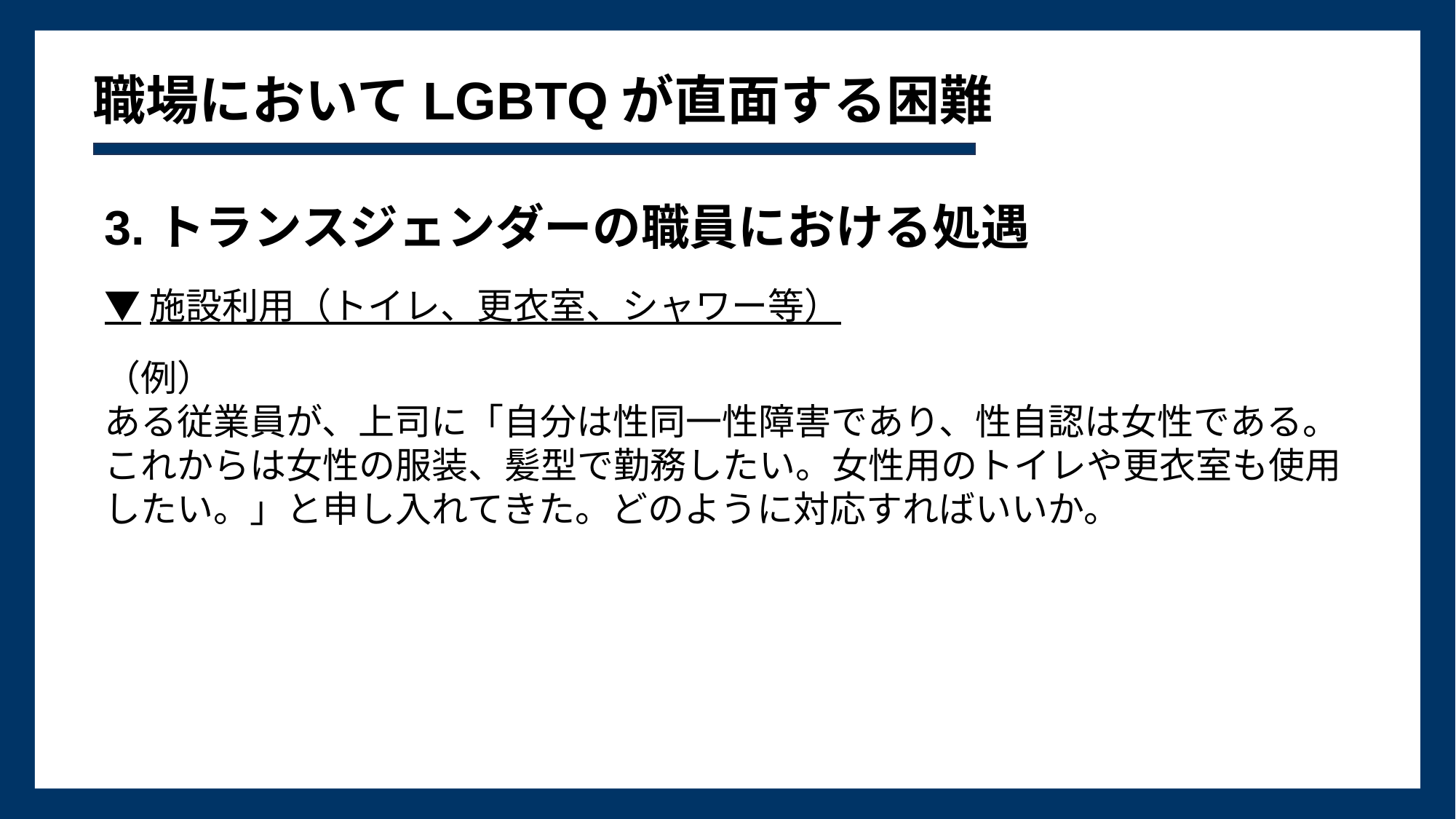

# 職場においてLGBTQが直面する困難

3.トランスジェンダーの職員における処遇
▼施設利用（トイレ、更衣室、シャワー等）
（例）
ある従業員が、上司に「自分は性同一性障害であり、性自認は女性である。これからは女性の服装、髪型で勤務したい。女性用のトイレや更衣室も使用したい。」と申し入れてきた。どのように対応すればいいか。